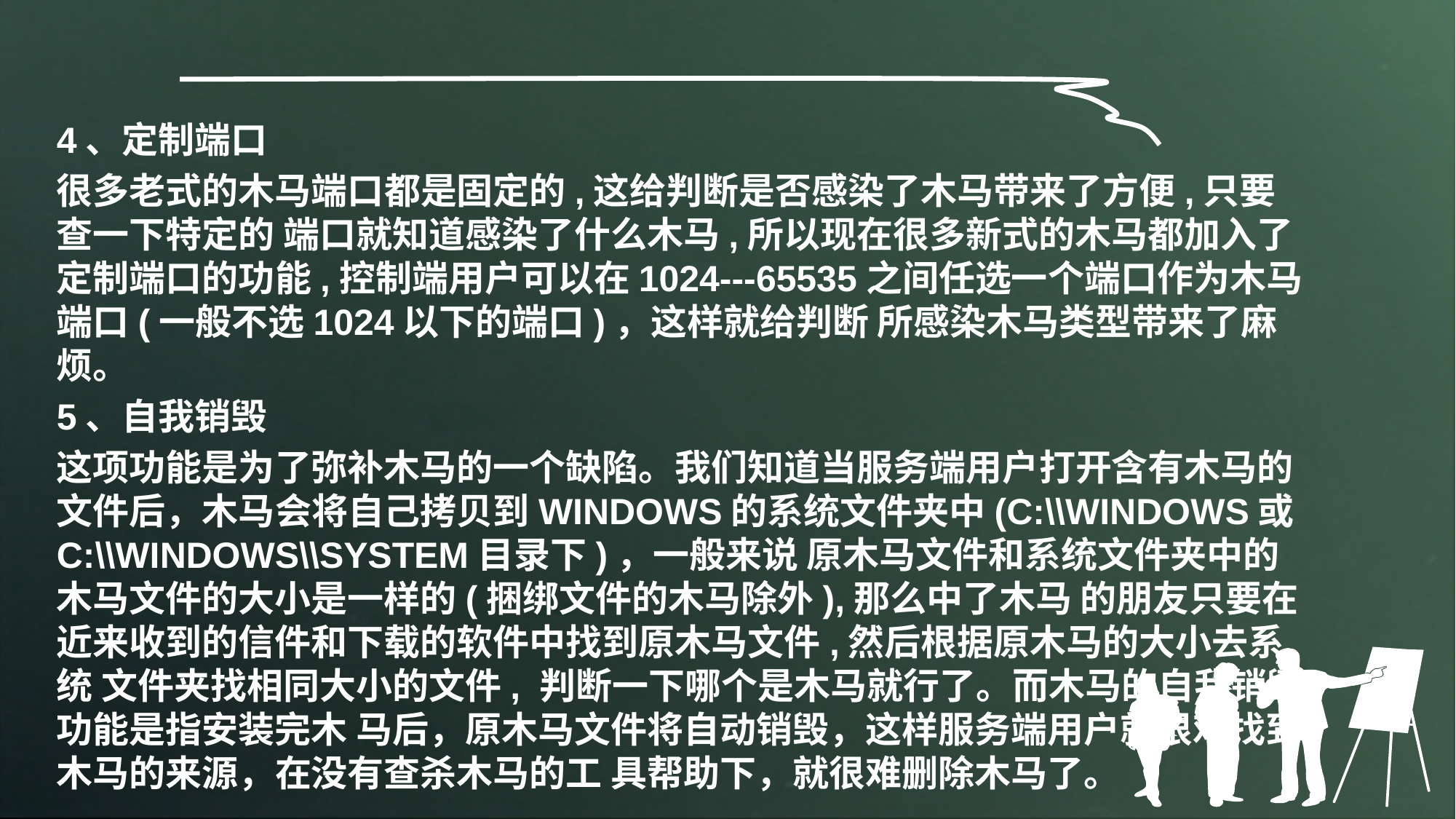

4、定制端口
很多老式的木马端口都是固定的,这给判断是否感染了木马带来了方便,只要查一下特定的 端口就知道感染了什么木马,所以现在很多新式的木马都加入了定制端口的功能,控制端用户可以在1024---65535之间任选一个端口作为木马端口(一般不选1024以下的端口)，这样就给判断 所感染木马类型带来了麻烦。
5、自我销毁
这项功能是为了弥补木马的一个缺陷。我们知道当服务端用户打开含有木马的文件后，木马会将自己拷贝到WINDOWS的系统文件夹中(C:\\WINDOWS或C:\\WINDOWS\\SYSTEM目录下)，一般来说 原木马文件和系统文件夹中的木马文件的大小是一样的(捆绑文件的木马除外),那么中了木马 的朋友只要在近来收到的信件和下载的软件中找到原木马文件,然后根据原木马的大小去系统 文件夹找相同大小的文件, 判断一下哪个是木马就行了。而木马的自我销毁功能是指安装完木 马后，原木马文件将自动销毁，这样服务端用户就很难找到木马的来源，在没有查杀木马的工 具帮助下，就很难删除木马了。